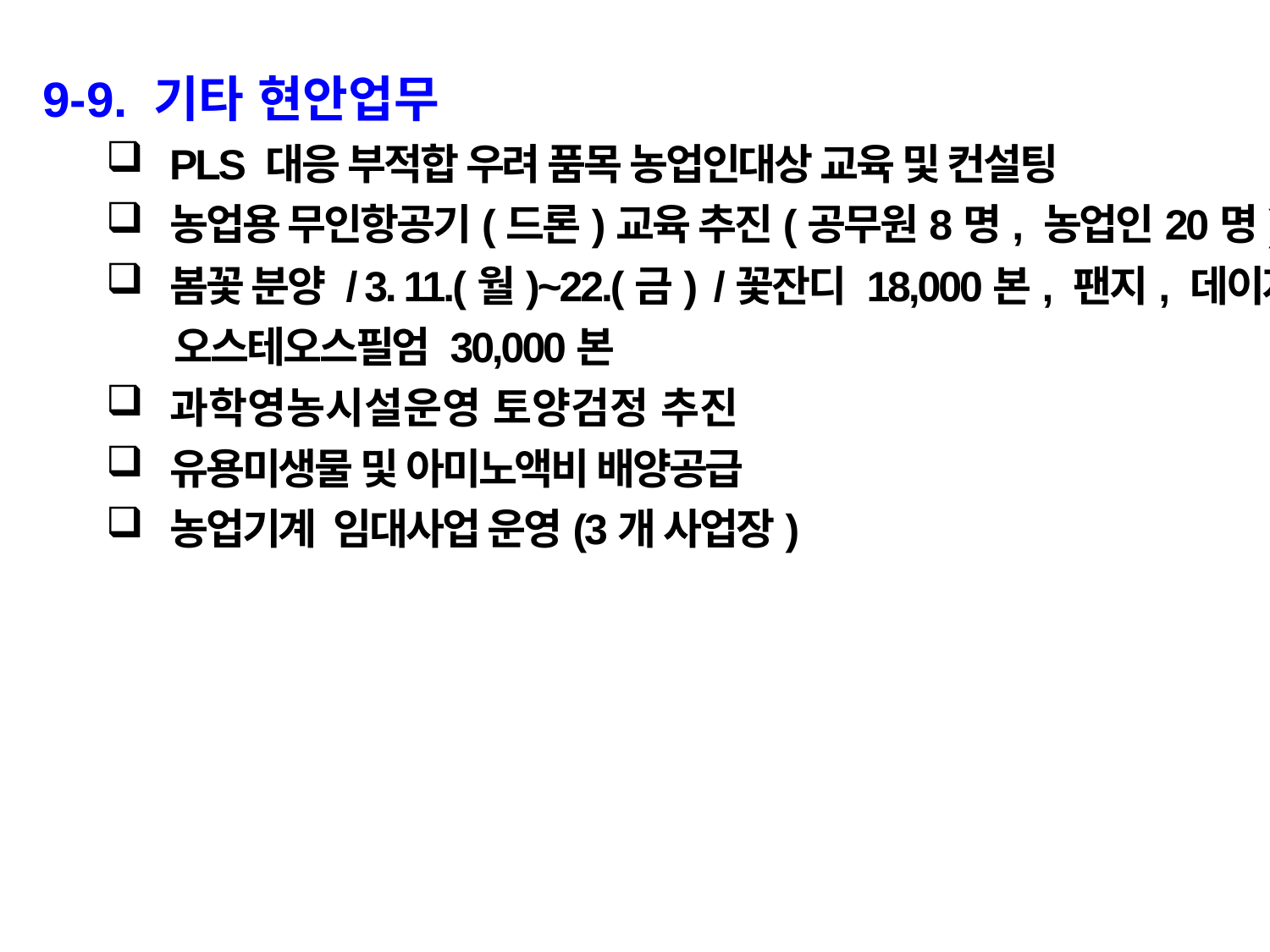

9-9. 기타 현안업무
PLS 대응 부적합 우려 품목 농업인대상 교육 및 컨설팅
농업용 무인항공기(드론)교육 추진(공무원8명, 농업인20명)
봄꽃 분양 / 3. 11.(월)~22.(금)  /꽃잔디 18,000본, 팬지, 데이지
      오스테오스필엄 30,000본
과학영농시설운영 토양검정 추진
유용미생물 및 아미노액비 배양공급
농업기계  임대사업 운영(3개 사업장)